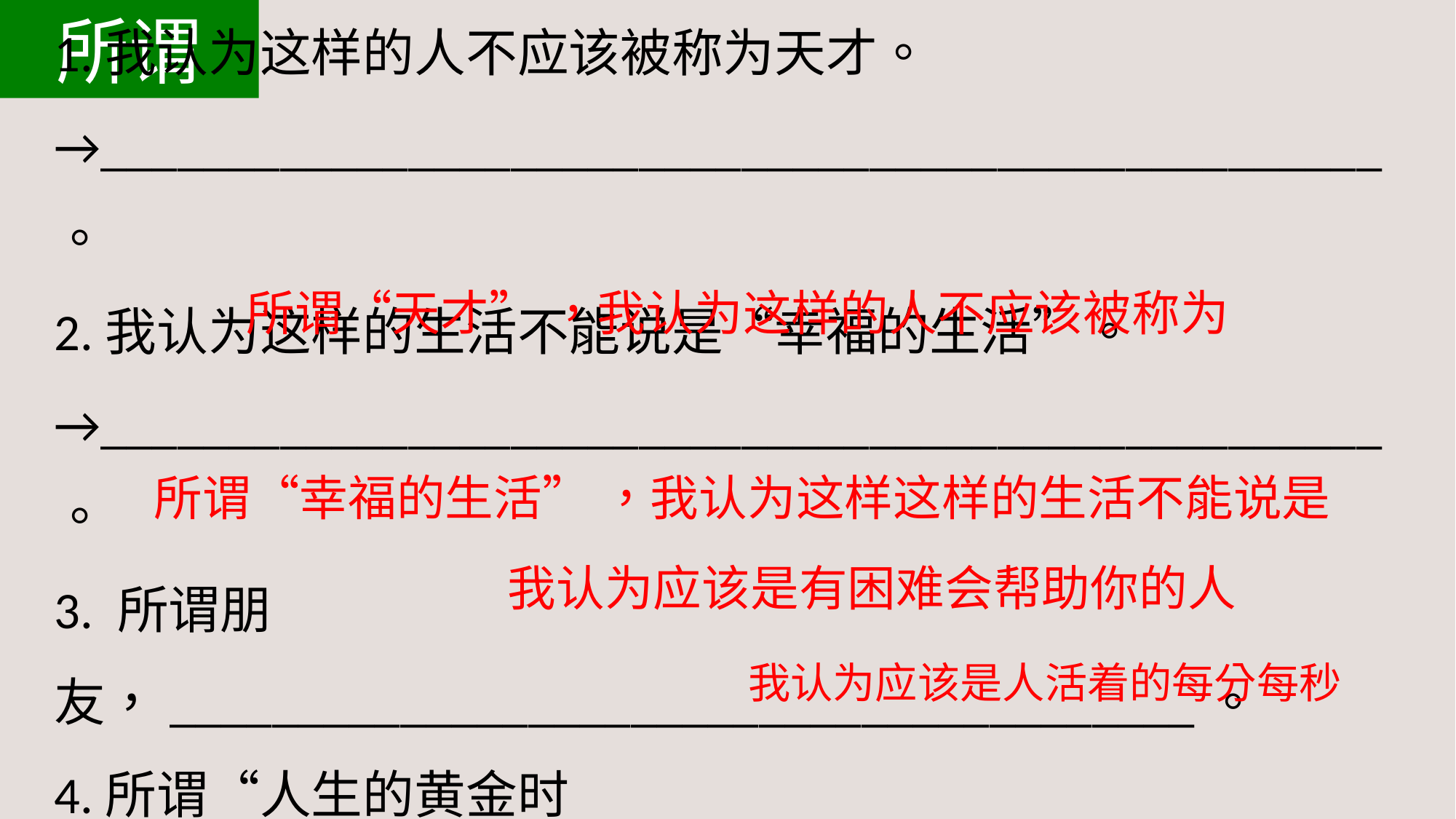

所谓
1.我认为这样的人不应该被称为天才。
→__________________________________________________。
2.我认为这样的生活不能说是“幸福的生活”。
→__________________________________________________。
3. 所谓朋友，________________________________________。
4.所谓“人生的黄金时间”，__________________________。
所谓“天才” ，我认为这样的人不应该被称为
所谓“幸福的生活” ，我认为这样这样的生活不能说是
我认为应该是有困难会帮助你的人
我认为应该是人活着的每分每秒